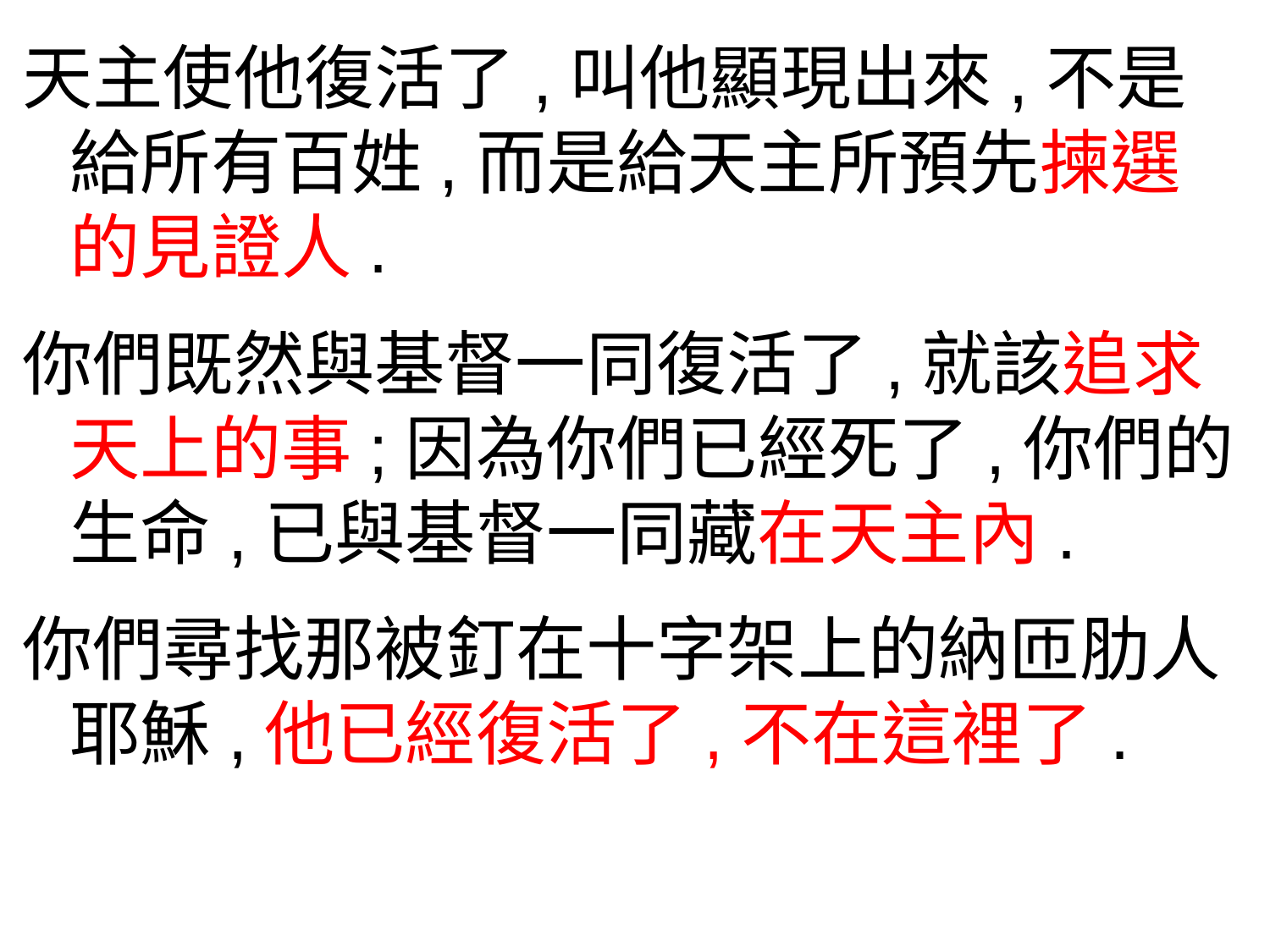

天主使他復活了,叫他顯現出來,不是給所有百姓,而是給天主所預先揀選的見證人.
你們既然與基督一同復活了,就該追求天上的事;因為你們已經死了,你們的生命,已與基督一同藏在天主內.
你們尋找那被釘在十字架上的納匝肋人耶穌,他已經復活了,不在這裡了.